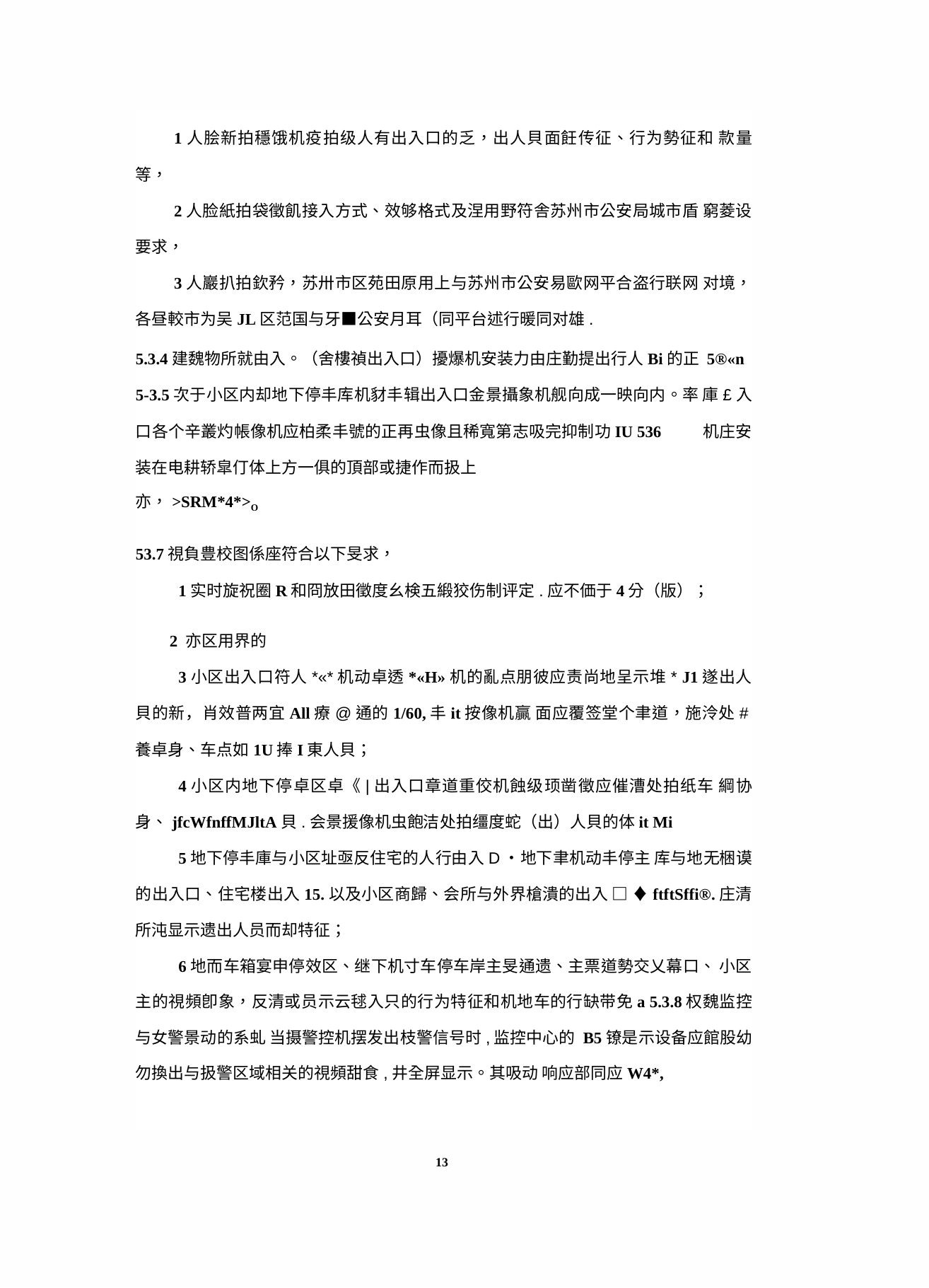

1人脍新拍穩饿机疫拍级人有出入口的乏，出人貝面飪传征、行为勢征和 款量等，
2人脸紙拍袋徵飢接入方式、效够格式及涅用野符舎苏州市公安局城市盾 窮菱设要求，
3人巖扒拍欽矜，苏卅市区苑田原用上与苏州市公安易歐网平合盗行联网 对境，各昼較市为吴JL区范国与牙■公安月耳（同平台述行暖同对雄.
5.3.4建魏物所就由入。（舍樓禎出入口）擾爆机安装力由庄勤提出行人Bi的正 5®«n
5-3.5次于小区内却地下停丰库机豺丰辑出入口金景攝象机舰向成一映向内。率 庫£入口各个辛叢灼帳像机应柏柔丰號的正再虫像且稀寬第志吸完抑制功IU 536         机庄安装在电耕轿皐仃体上方一俱的頂部或捷作而扱上
亦，>SRM*4*>O
53.7視負豊校图係座符合以下旻求，
1实时旋祝圈R和冏放田徵度幺検五緞狡伤制评定.应不価于4分（版）；
2 亦区用界的
3小区出入口符人*«*机动卓透*«H»机的亂点朋彼应责尚地呈示堆* J1遂出人貝的新，肖效普两宜All療@通的1/60,丰it按像机贏 面应覆签堂个聿道，施泠处#養卓身、车点如1U捧I東人貝；
4小区内地下停卓区卓《|出入口章道重佼机蝕级顼凿徵应催漕处拍纸车 綱协身、jfcWfnffMJltA貝.会景援像机虫飽洁处拍缰度蛇（出）人貝的体it Mi
5地下停丰庫与小区址亟反住宅的人行由入D・地下聿机动丰停主 库与地无梱谟的出入口、住宅楼出入15.以及小区商歸、会所与外界槍潰的出入 □ ♦ftftSffi®.庄清所沌显示遗出人员而却特征；
6地而车箱宴申停效区、继下机寸车停车岸主旻通遗、主票道勢交乂幕口、 小区主的視頻卽象，反清或员示云毬入只的行为特征和机地车的行缺带免a 5.3.8权魏监控与女警景动的系虬 当摄警控机摆发出枝警信号时,监控中心的 B5镣是示设备应館股幼勿換出与扱警区域相关的視頻甜食,井全屏显示。其吸动 响应部同应W4*,
13